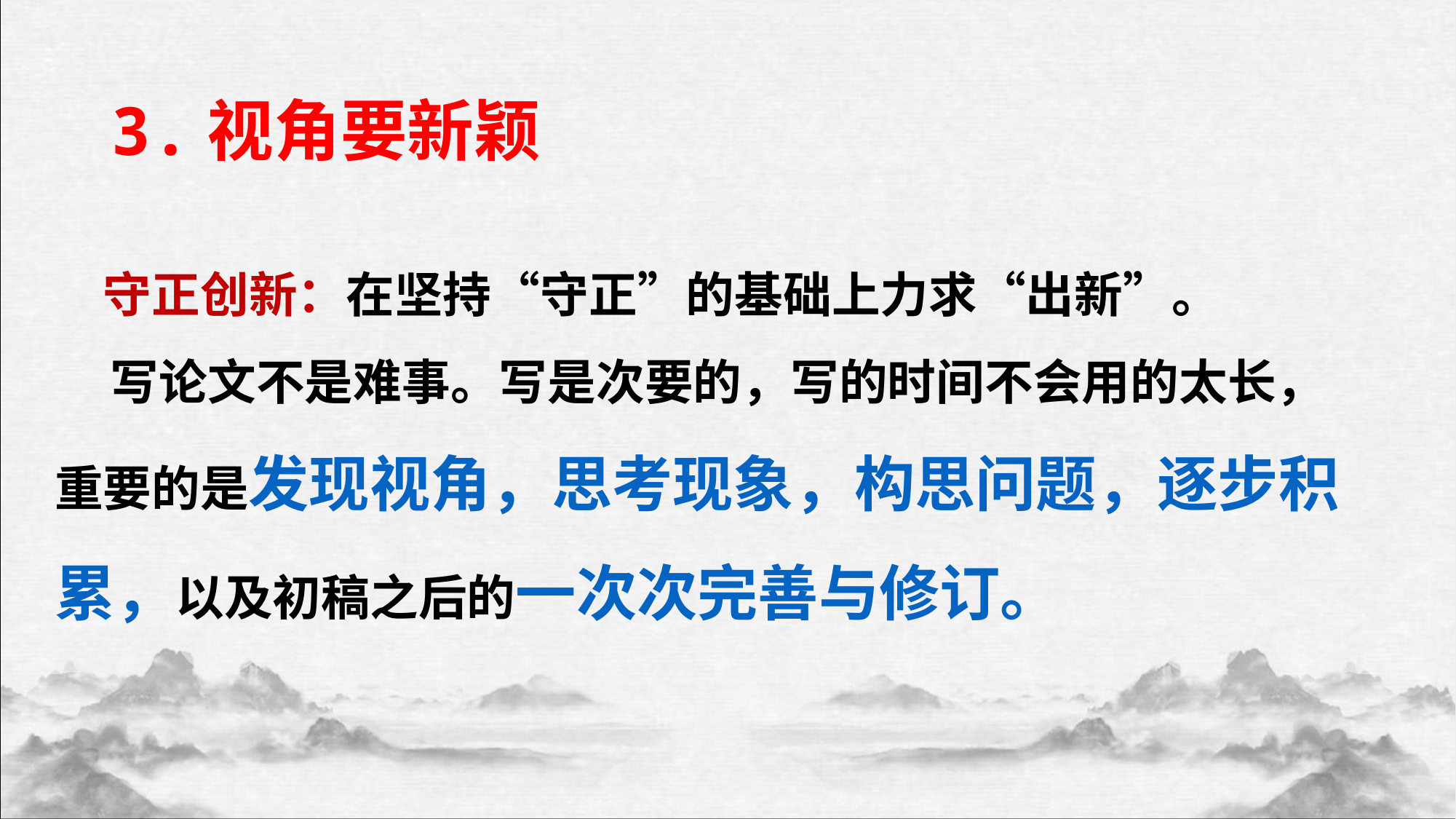

3.视角要新颖
    守正创新：在坚持“守正”的基础上力求“出新”。
    写论文不是难事。写是次要的，写的时间不会用的太长，重要的是发现视角，思考现象，构思问题，逐步积累，以及初稿之后的一次次完善与修订。